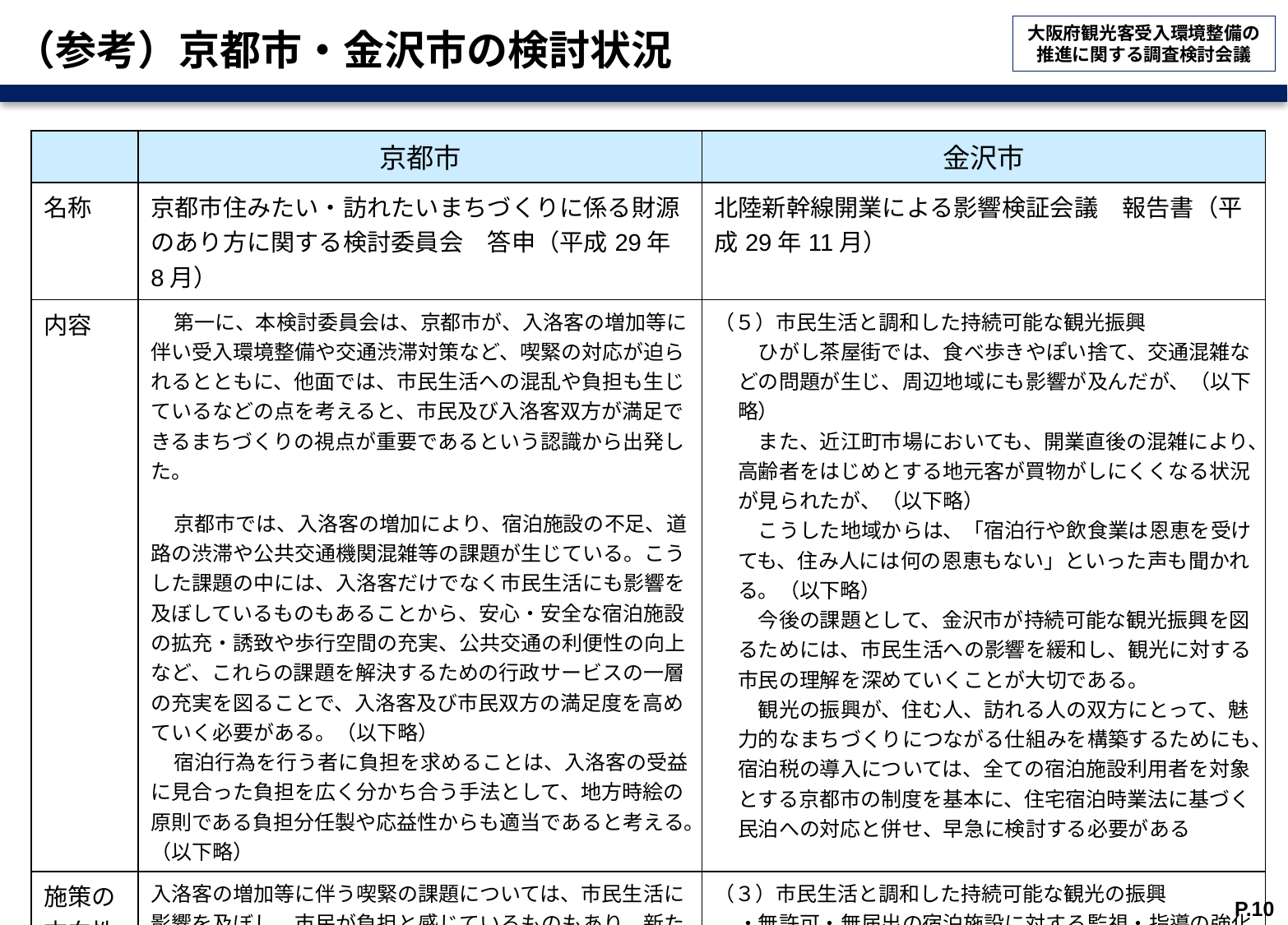

# （参考）京都市・金沢市の検討状況
|  | 京都市 | 金沢市 |
| --- | --- | --- |
| 名称 | 京都市住みたい・訪れたいまちづくりに係る財源のあり方に関する検討委員会　答申（平成29年8月） | 北陸新幹線開業による影響検証会議　報告書（平成29年11月） |
| 内容 | 第一に、本検討委員会は、京都市が、入洛客の増加等に伴い受入環境整備や交通渋滞対策など、喫緊の対応が迫られるとともに、他面では、市民生活への混乱や負担も生じているなどの点を考えると、市民及び入洛客双方が満足できるまちづくりの視点が重要であるという認識から出発した。 京都市では、入洛客の増加により、宿泊施設の不足、道路の渋滞や公共交通機関混雑等の課題が生じている。こうした課題の中には、入洛客だけでなく市民生活にも影響を及ぼしているものもあることから、安心・安全な宿泊施設の拡充・誘致や歩行空間の充実、公共交通の利便性の向上など、これらの課題を解決するための行政サービスの一層の充実を図ることで、入洛客及び市民双方の満足度を高めていく必要がある。（以下略） 宿泊行為を行う者に負担を求めることは、入洛客の受益に見合った負担を広く分かち合う手法として、地方時絵の原則である負担分任製や応益性からも適当であると考える。（以下略） | （５）市民生活と調和した持続可能な観光振興 　ひがし茶屋街では、食べ歩きやぽい捨て、交通混雑などの問題が生じ、周辺地域にも影響が及んだが、（以下略） 　また、近江町市場においても、開業直後の混雑により、高齢者をはじめとする地元客が買物がしにくくなる状況が見られたが、（以下略） 　こうした地域からは、「宿泊行や飲食業は恩恵を受けても、住み人には何の恩恵もない」といった声も聞かれる。（以下略） 　今後の課題として、金沢市が持続可能な観光振興を図るためには、市民生活への影響を緩和し、観光に対する市民の理解を深めていくことが大切である。 　観光の振興が、住む人、訪れる人の双方にとって、魅力的なまちづくりにつながる仕組みを構築するためにも、宿泊税の導入については、全ての宿泊施設利用者を対象とする京都市の制度を基本に、住宅宿泊時業法に基づく民泊への対応と併せ、早急に検討する必要がある |
| 施策の方向性 | 入洛客の増加等に伴う喫緊の課題については、市民生活に影響を及ぼし、市民が負担と感じているものもあり、新たな財源は、入洛客に資する背策に用いるだけでなく、市民生活の満足度を高め、京都の年の品格と魅力を一層向上させるような施策にも活用すべきであると考える。 ①住む人にも訪れる人にも京都の品格や魅力を実感できる取組 　　文化の振興、景観の保全・再生、伝統産業の活性化　など ③観光を取り巻く情勢の変化に対応する受入環境の整備 　　入洛客及び市民の安心・安全の確保、違法民泊の適正化 | （３）市民生活と調和した持続可能な観光の振興 ・無許可・無届出の宿泊施設に対する監視・指導の強化 ・ぽい捨てなどの迷惑行為の防止 ・公共交通の充実 ・レンタサイクル「まちのり」の利便性の向上 ・まちなかの補講環境の向上 ・高齢者のまちなかでの買い物の支援 ・市民・観光客双方の災害時の安全・安心の確保 ・観光駐車場等料金の適正化 |
P.10